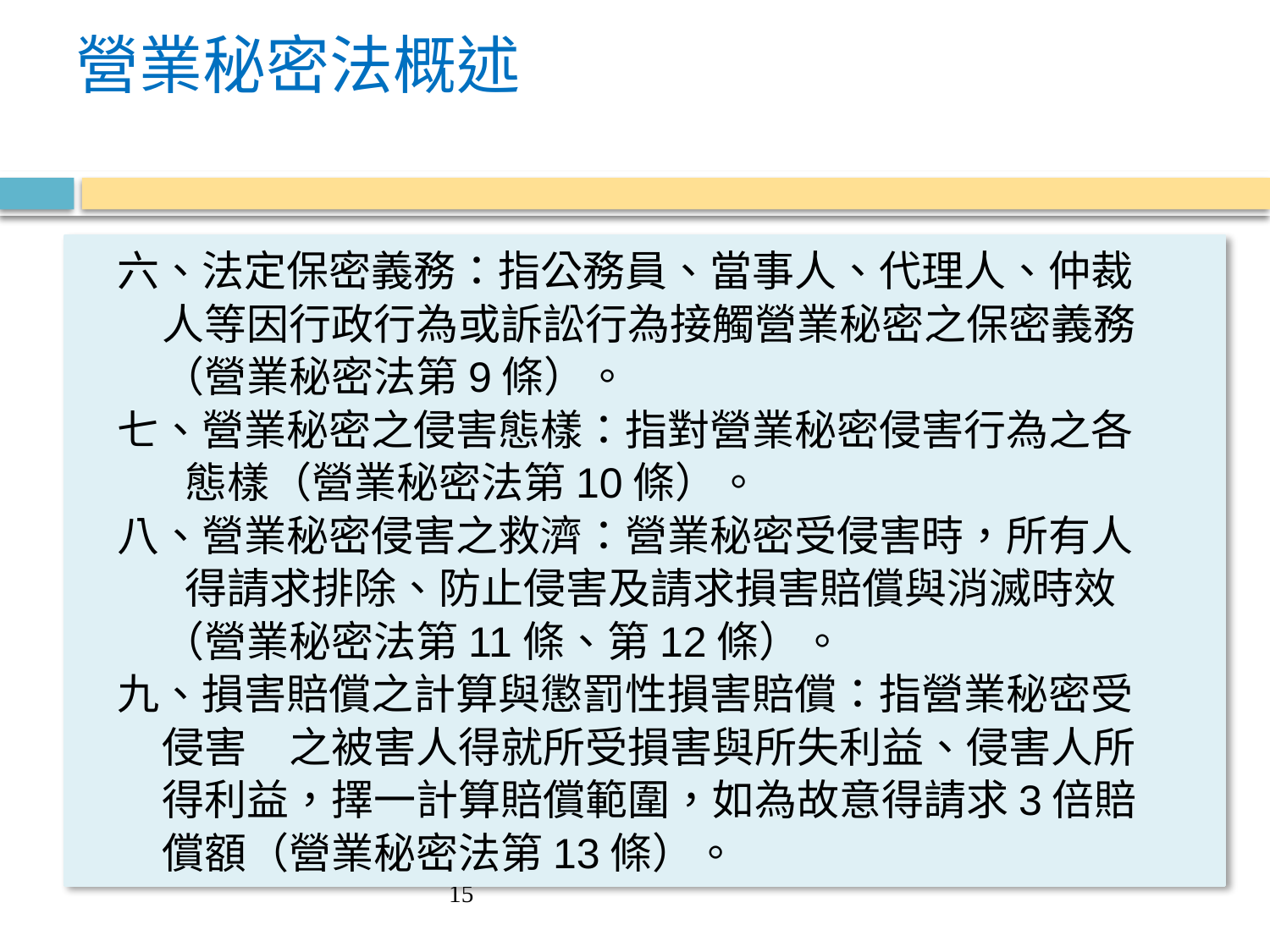

# 營業秘密法概述

六、法定保密義務：指公務員、當事人、代理人、仲裁人等因行政行為或訴訟行為接觸營業秘密之保密義務（營業秘密法第9條）。
七、營業秘密之侵害態樣：指對營業秘密侵害行為之各
      態樣（營業秘密法第10條）。
八、營業秘密侵害之救濟：營業秘密受侵害時，所有人
      得請求排除、防止侵害及請求損害賠償與消滅時效（營業秘密法第11條、第12條）。
九、損害賠償之計算與懲罰性損害賠償：指營業秘密受侵害　之被害人得就所受損害與所失利益、侵害人所得利益，擇一計算賠償範圍，如為故意得請求3倍賠償額（營業秘密法第13條）。
15